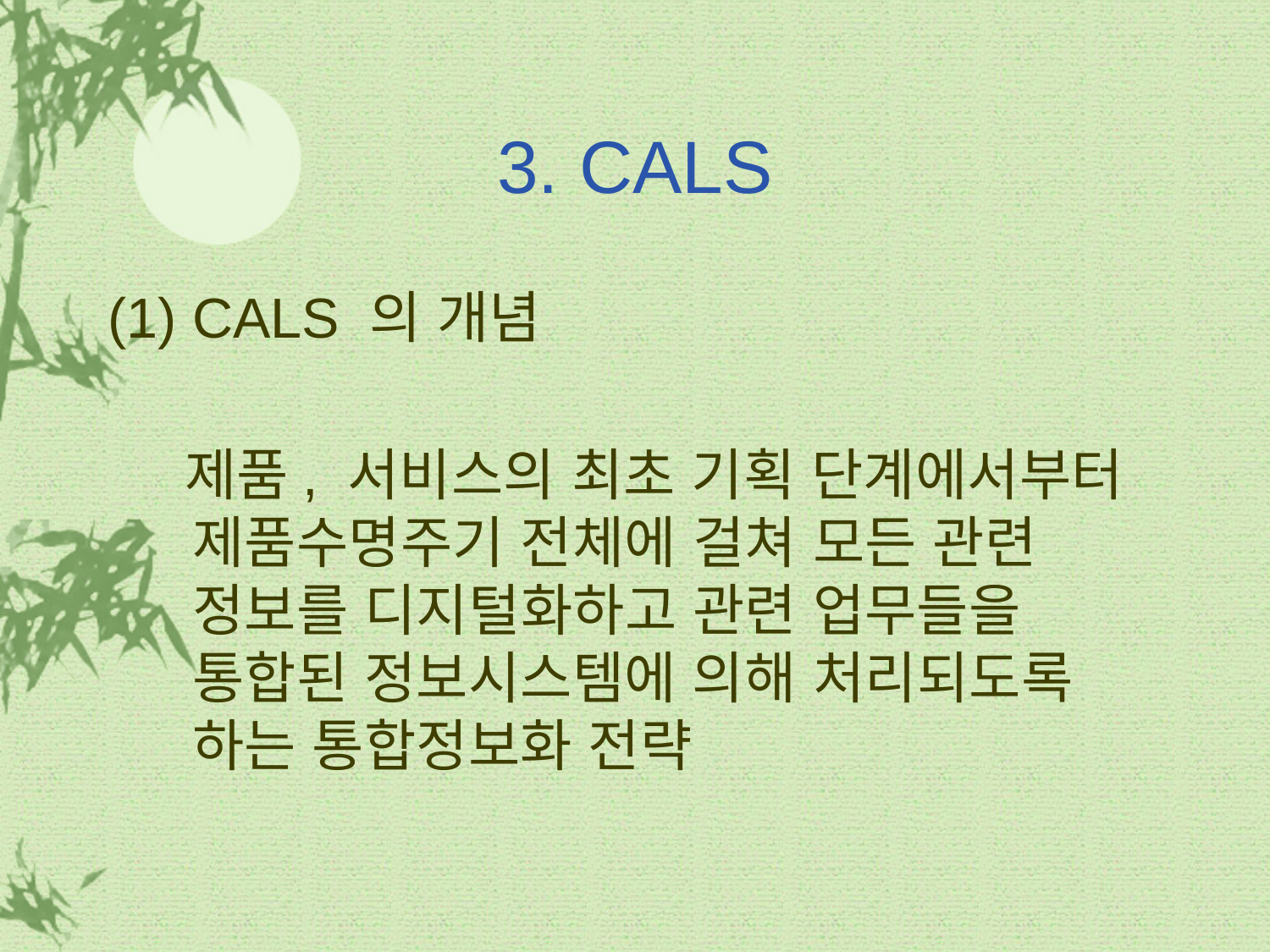

# 3. CALS
(1) CALS 의 개념

    제품, 서비스의 최초 기획 단계에서부터 제품수명주기 전체에 걸쳐 모든 관련 정보를 디지털화하고 관련 업무들을 통합된 정보시스템에 의해 처리되도록 하는 통합정보화 전략